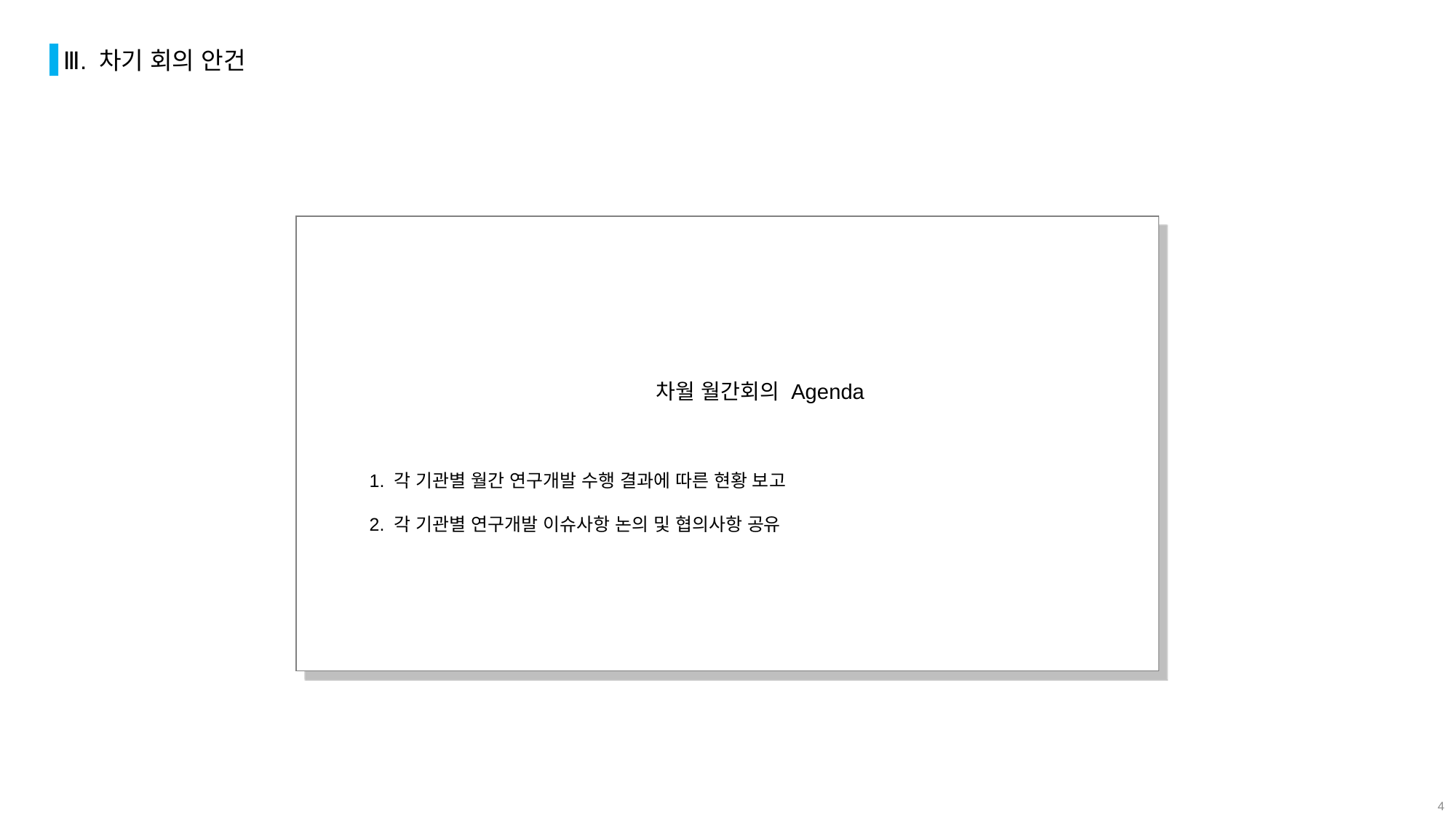

Ⅲ. 차기 회의 안건

차월 월간회의 Agenda

1. 각 기관별 월간 연구개발 수행 결과에 따른 현황 보고
2. 각 기관별 연구개발 이슈사항 논의 및 협의사항 공유
4